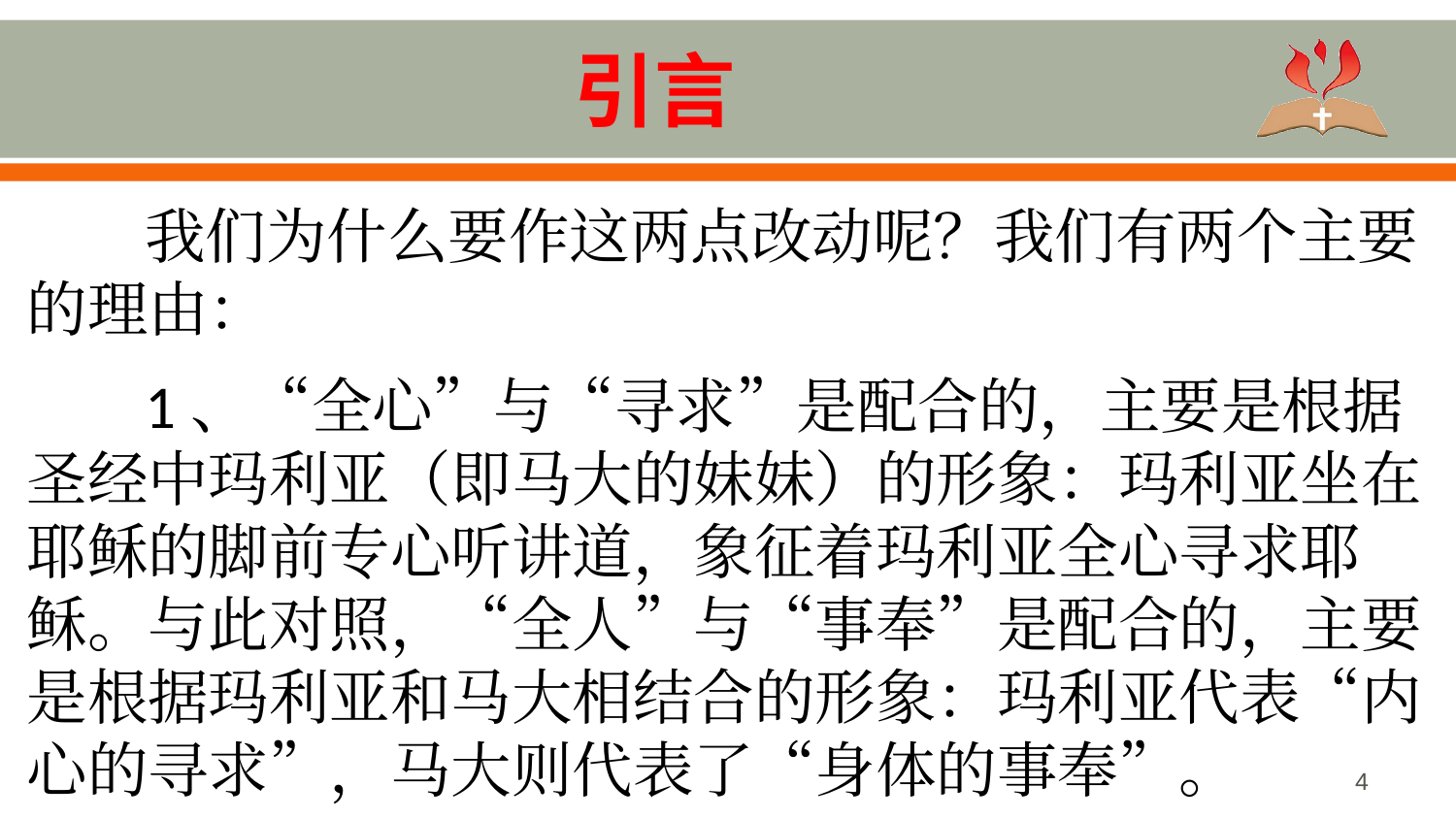

# 引言
我们为什么要作这两点改动呢？我们有两个主要的理由：
1、“全心”与“寻求”是配合的，主要是根据圣经中玛利亚（即马大的妹妹）的形象：玛利亚坐在耶稣的脚前专心听讲道，象征着玛利亚全心寻求耶稣。与此对照，“全人”与“事奉”是配合的，主要是根据玛利亚和马大相结合的形象：玛利亚代表“内心的寻求”，马大则代表了“身体的事奉”。

4